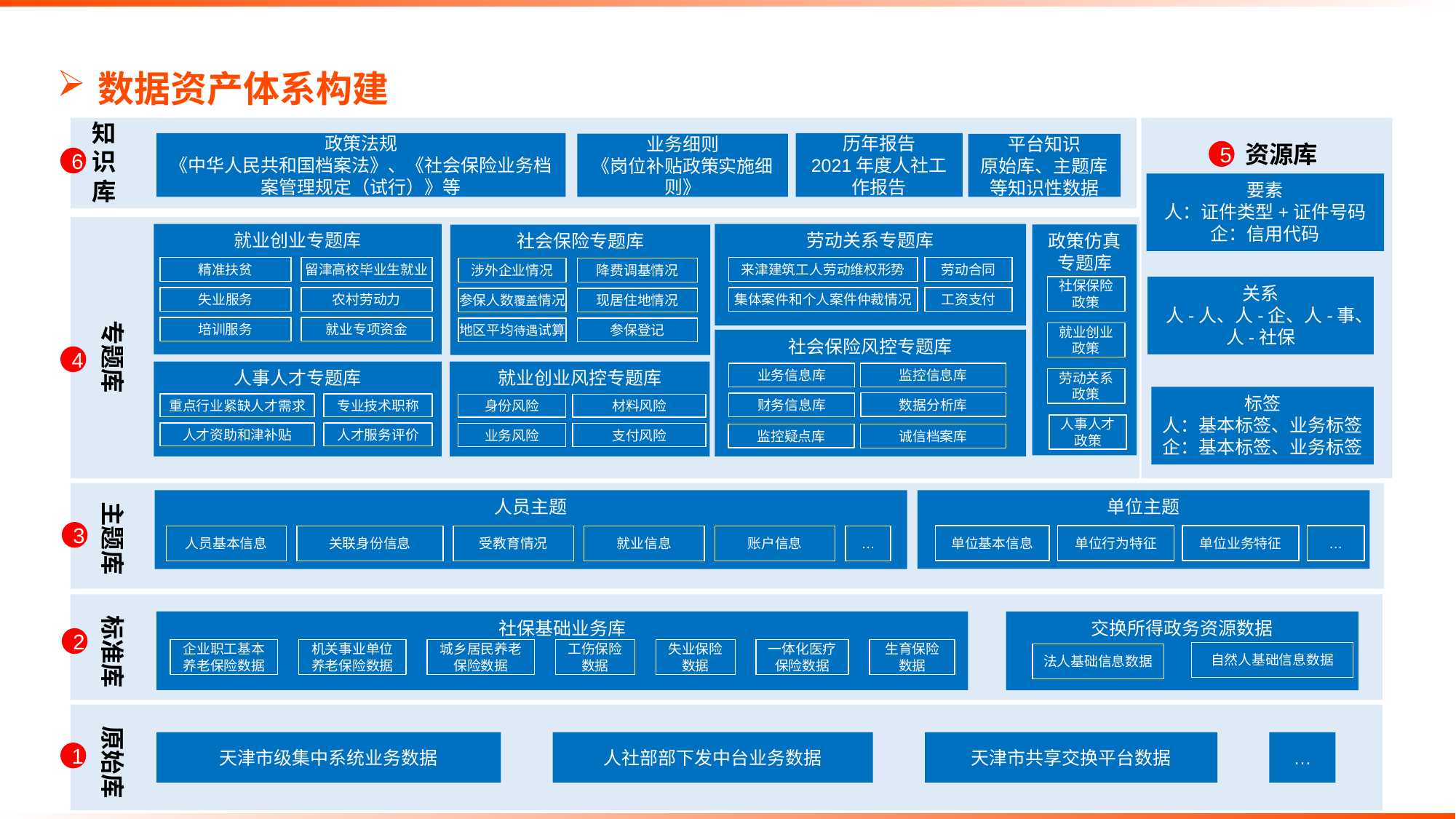

# 数据资产体系构建
知识库

政策法规
《中华人民共和国档案法》、《社会保险业务档案管理规定（试行）》等
历年报告
2021年度人社工作报告
业务细则
《岗位补贴政策实施细则》
平台知识
原始库、主题库等知识性数据

资源库
5
6
要素
人：证件类型+证件号码
企：信用代码

就业创业专题库
精准扶贫
留津高校毕业生就业
失业服务
农村劳动力
培训服务
就业专项资金
劳动关系专题库
来津建筑工人劳动维权形势
劳动合同
集体案件和个人案件仲裁情况
工资支付
政策仿真专题库
社会保险专题库
涉外企业情况
降费调基情况
参保人数覆盖情况
现居住地情况
地区平均待遇试算
参保登记
社保保险政策
专题库
就业创业
政策
社会保险风控专题库
业务信息库
监控信息库
数据分析库
财务信息库
监控疑点库
诚信档案库
人事人才专题库
重点行业紧缺人才需求
专业技术职称
人才资助和津补贴
人才服务评价
就业创业风控专题库
身份风险
材料风险
业务风险
支付风险
劳动关系
政策
人事人才
政策
关系
人-人、人-企、人-事、人-社保
4
标签
人：基本标签、业务标签
企：基本标签、业务标签

人员主题
单位主题
主题库
3
单位基本信息
单位行为特征
单位业务特征
…
人员基本信息
关联身份信息
受教育情况
就业信息
账户信息
…

标准库
社保基础业务库
企业职工基本养老保险数据
机关事业单位养老保险数据
城乡居民养老保险数据
工伤保险数据
失业保险数据
一体化医疗保险数据
生育保险数据
交换所得政务资源数据
自然人基础信息数据
法人基础信息数据
2

原始库
天津市级集中系统业务数据
人社部部下发中台业务数据
天津市共享交换平台数据
…
1